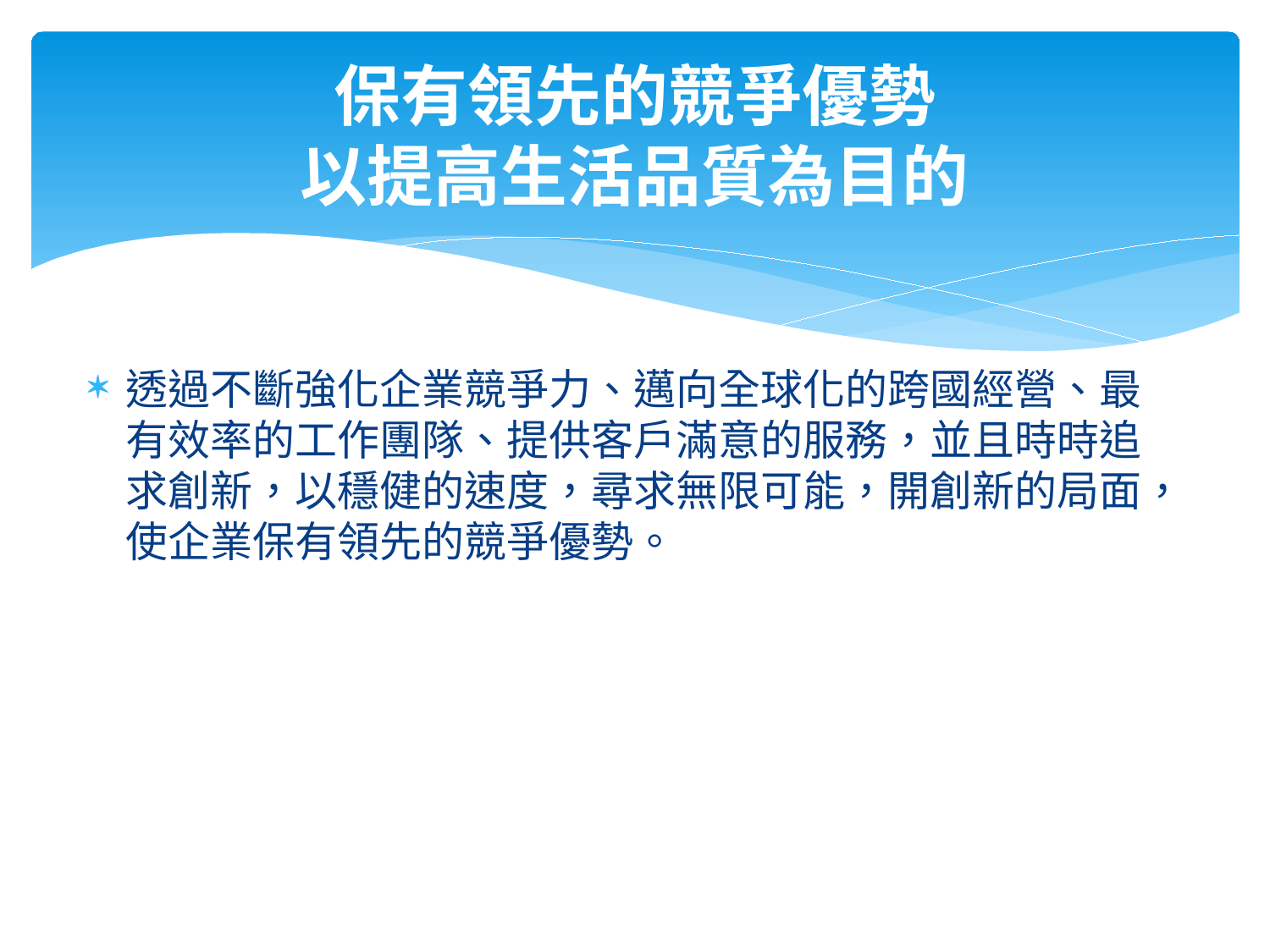

# 保有領先的競爭優勢 以提高生活品質為目的
透過不斷強化企業競爭力、邁向全球化的跨國經營、最有效率的工作團隊、提供客戶滿意的服務，並且時時追求創新，以穩健的速度，尋求無限可能，開創新的局面，使企業保有領先的競爭優勢。